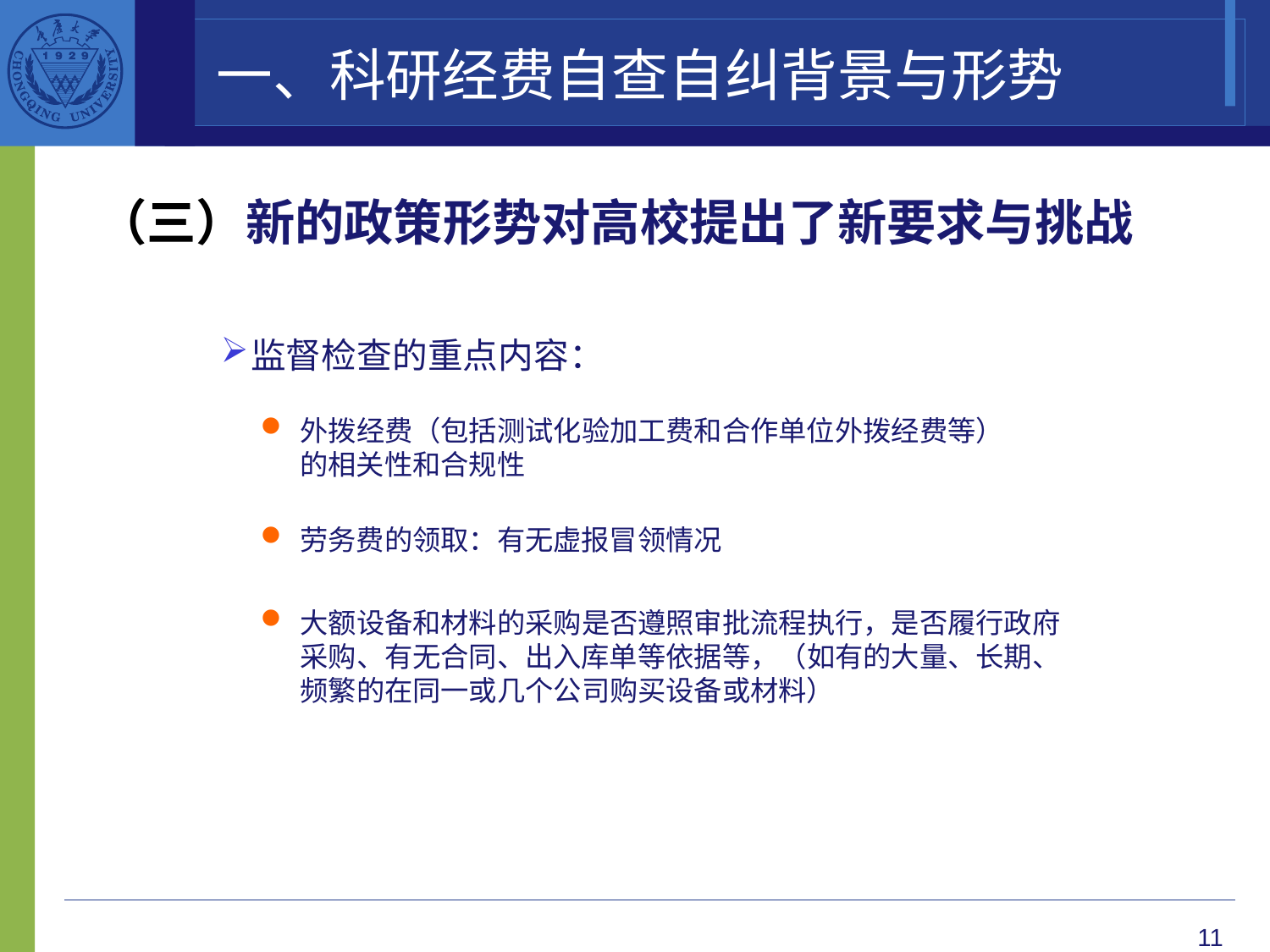

一、科研经费自查自纠背景与形势
（三）新的政策形势对高校提出了新要求与挑战
监督检查的重点内容：
外拨经费（包括测试化验加工费和合作单位外拨经费等）的相关性和合规性
劳务费的领取：有无虚报冒领情况
大额设备和材料的采购是否遵照审批流程执行，是否履行政府采购、有无合同、出入库单等依据等，（如有的大量、长期、频繁的在同一或几个公司购买设备或材料）
11